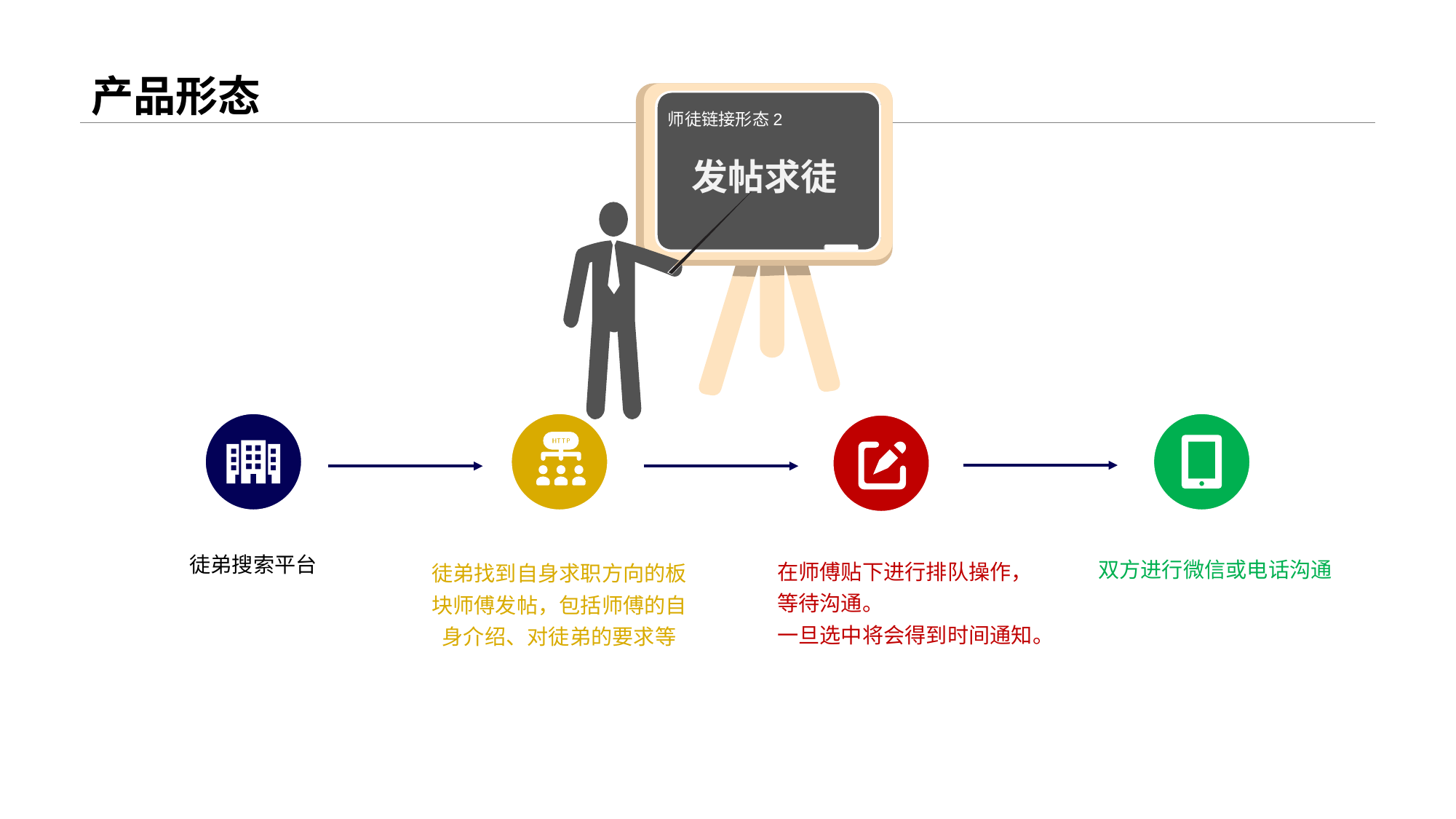

# 产品形态

徒弟搜索平台

师徒链接形态2
发帖求徒

在师傅贴下进行排队操作，等待沟通。
一旦选中将会得到时间通知。
徒弟找到自身求职方向的板块师傅发帖，包括师傅的自身介绍、对徒弟的要求等

双方进行微信或电话沟通